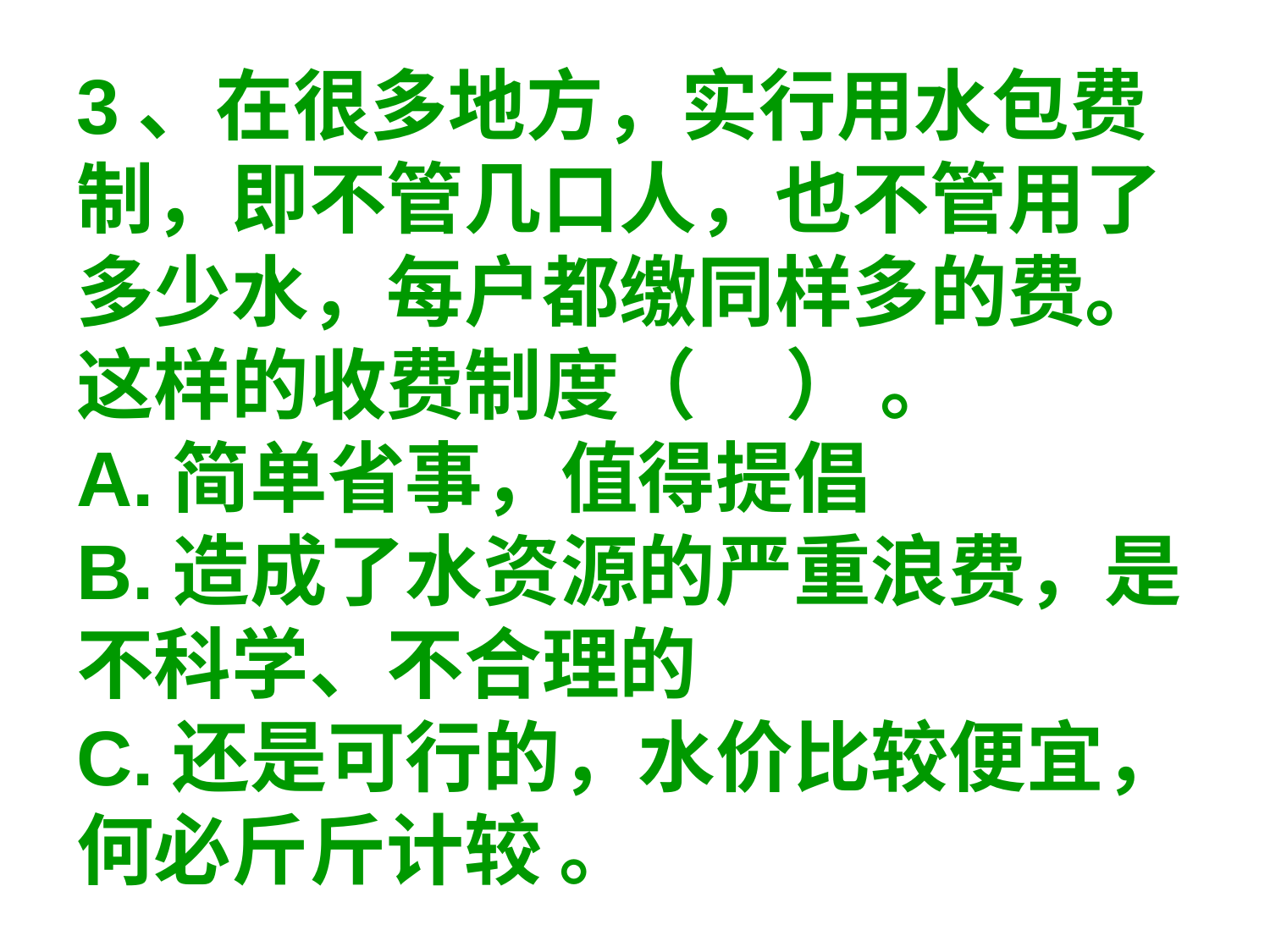

# 3、在很多地方，实行用水包费制，即不管几口人，也不管用了多少水，每户都缴同样多的费。这样的收费制度（     ） 。 A.简单省事，值得提倡 B.造成了水资源的严重浪费，是不科学、不合理的 C.还是可行的，水价比较便宜，何必斤斤计较 。